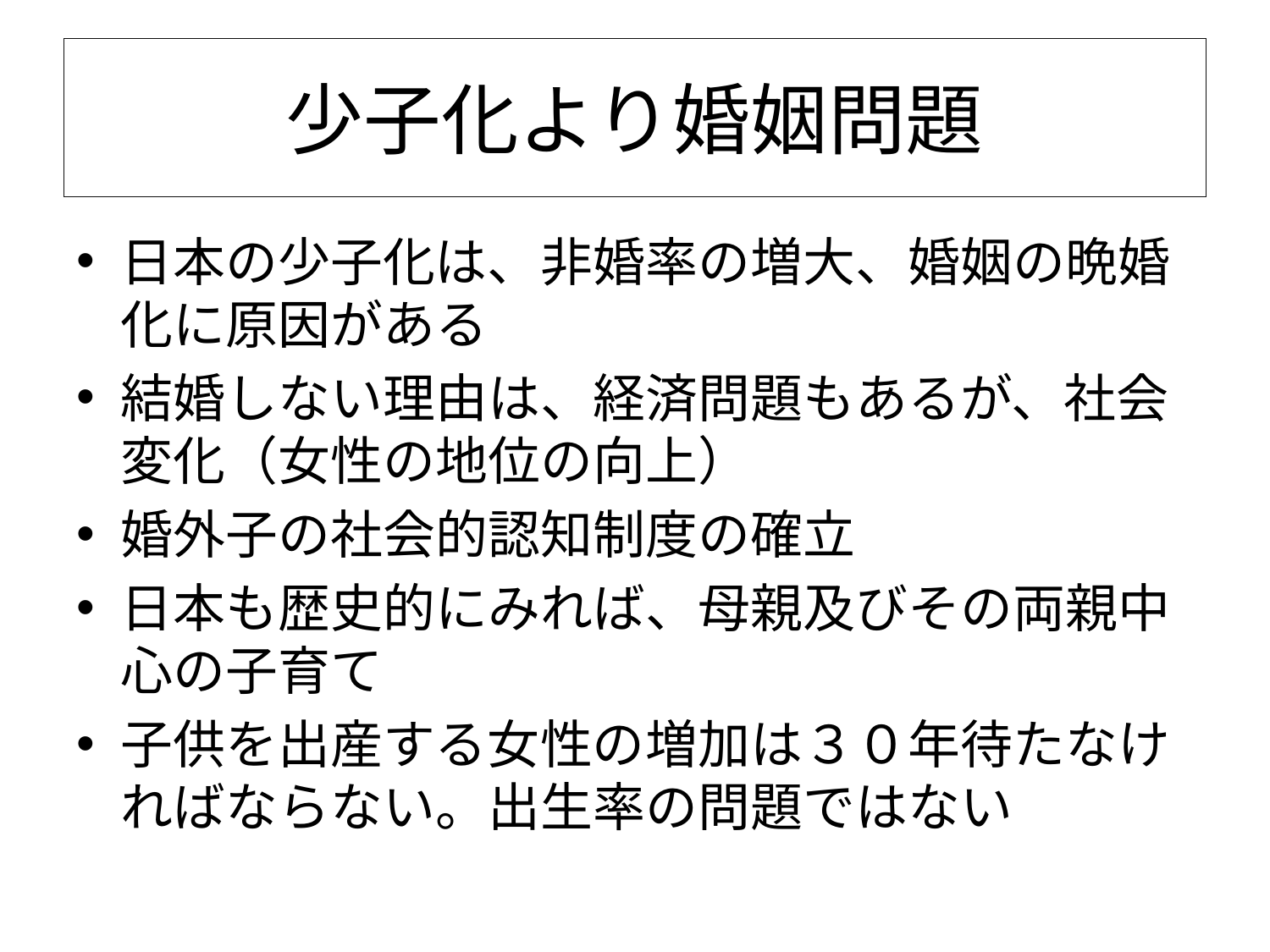

# 少子化より婚姻問題
日本の少子化は、非婚率の増大、婚姻の晩婚化に原因がある
結婚しない理由は、経済問題もあるが、社会変化（女性の地位の向上）
婚外子の社会的認知制度の確立
日本も歴史的にみれば、母親及びその両親中心の子育て
子供を出産する女性の増加は３０年待たなければならない。出生率の問題ではない